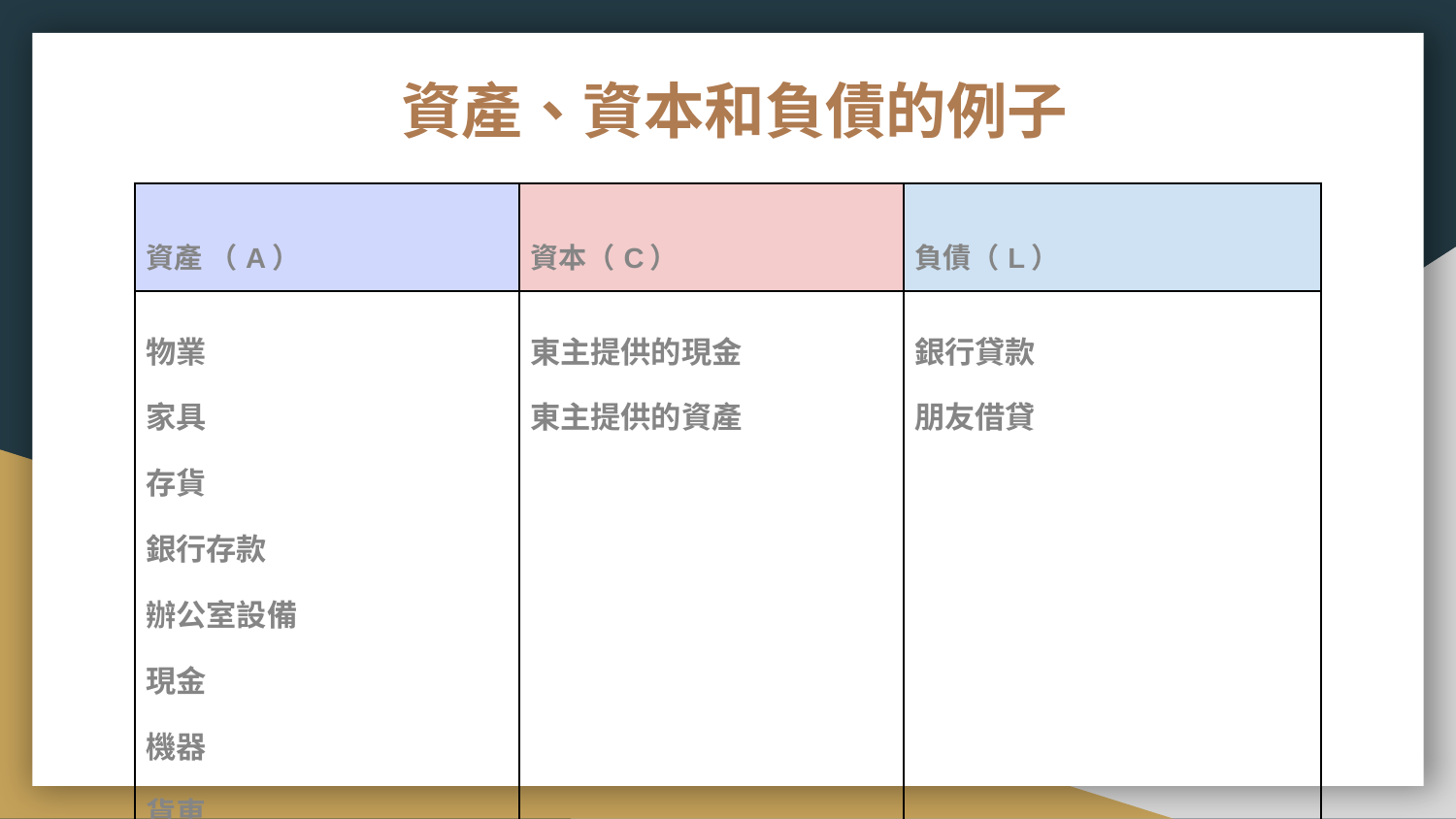

# 資產、資本和負債的例子
| 資產 （A） | 資本（C） | 負債（L） |
| --- | --- | --- |
| 物業 家具 存貨 銀行存款 辦公室設備 現金 機器 貨車 | 東主提供的現金 東主提供的資產 | 銀行貸款 朋友借貸 |